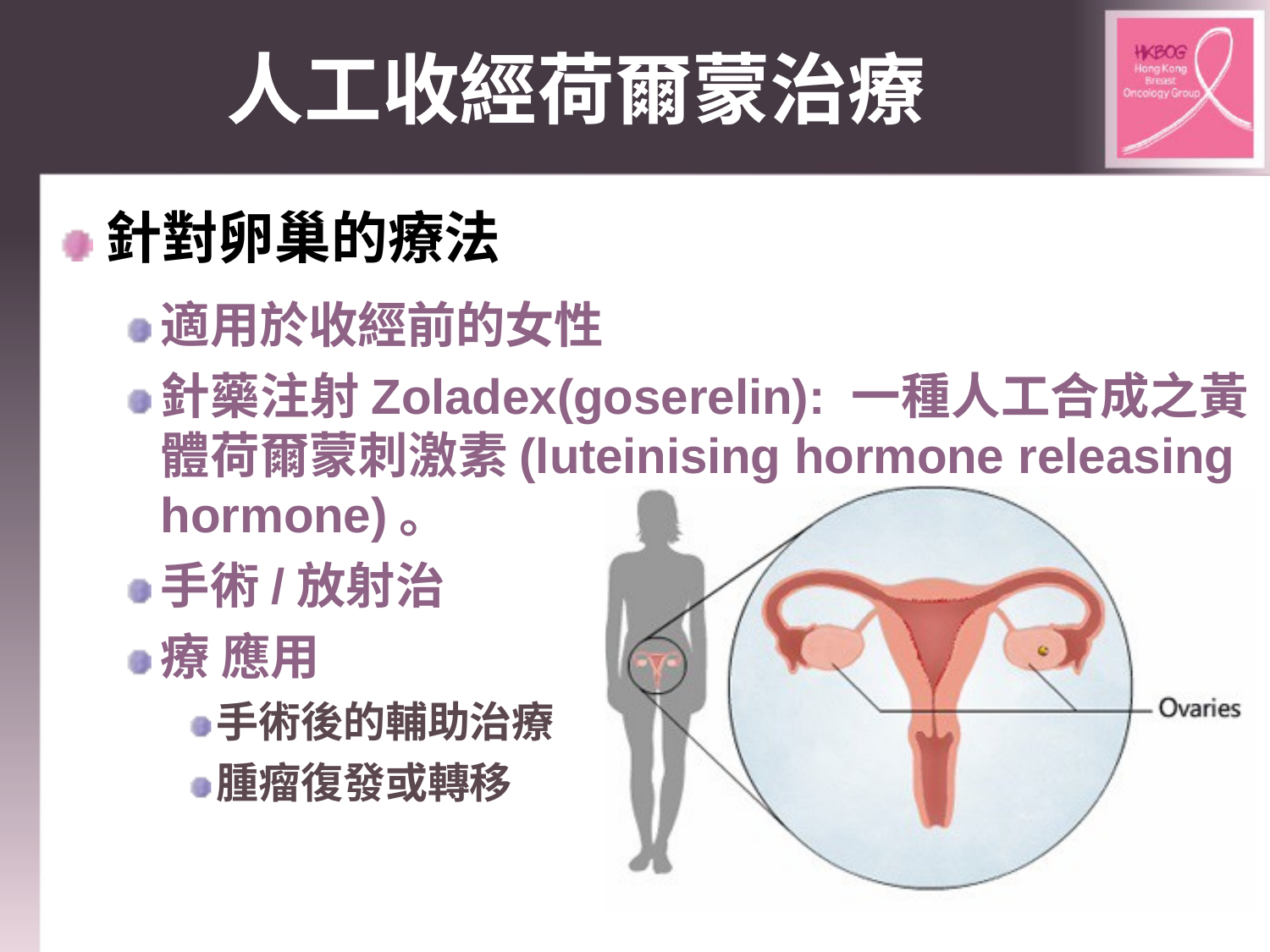

# 人工收經荷爾蒙治療
針對卵巢的療法
適用於收經前的女性
針藥注射Zoladex(goserelin): 一種人工合成之黃 體荷爾蒙刺激素(luteinising hormone releasing  hormone)。
手術/放射治療 應用
手術後的輔助治療 腫瘤復發或轉移